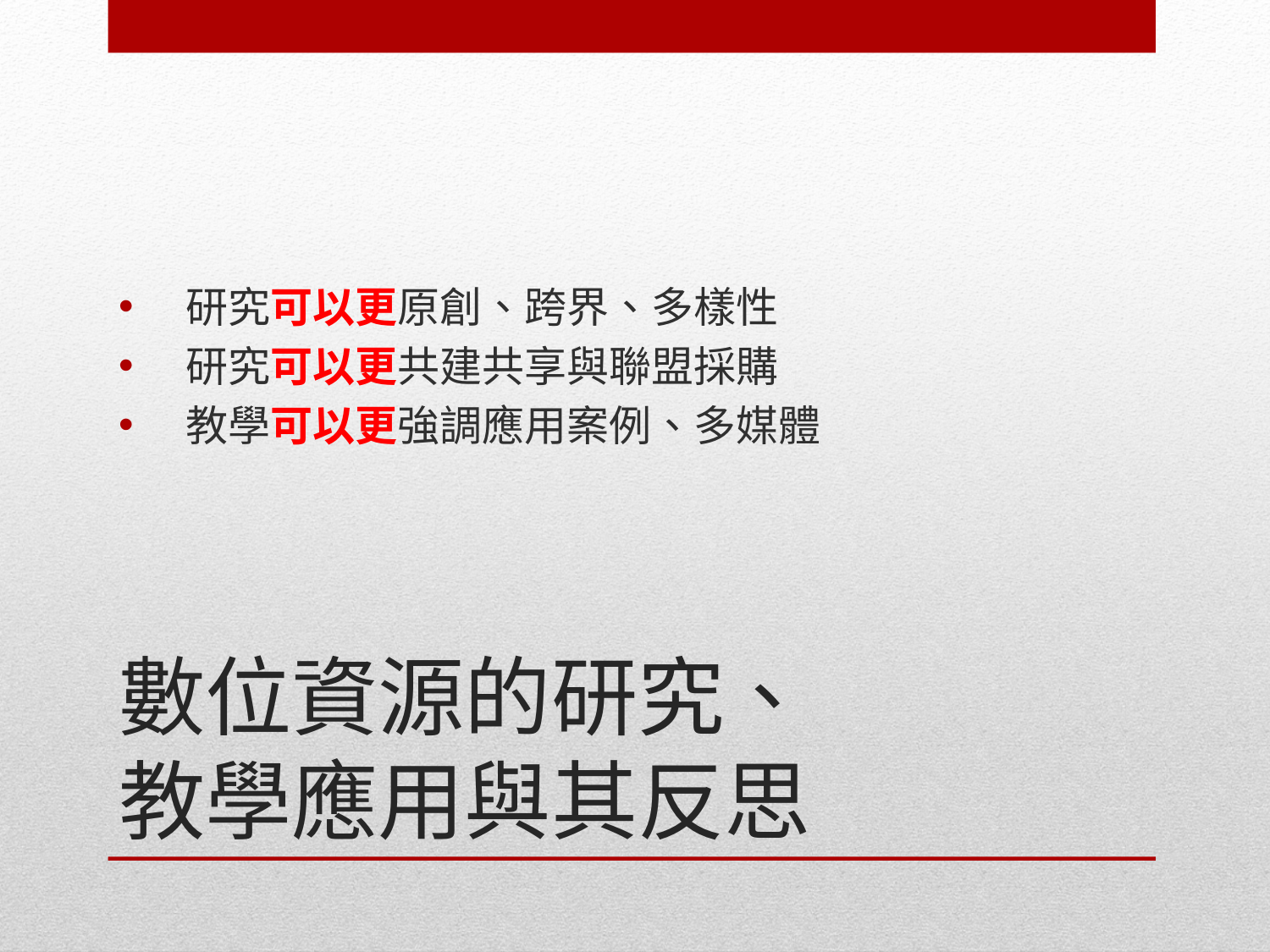

研究可以更原創、跨界、多樣性
  研究可以更共建共享與聯盟採購
  教學可以更強調應用案例、多媒體
# 數位資源的研究、 教學應用與其反思